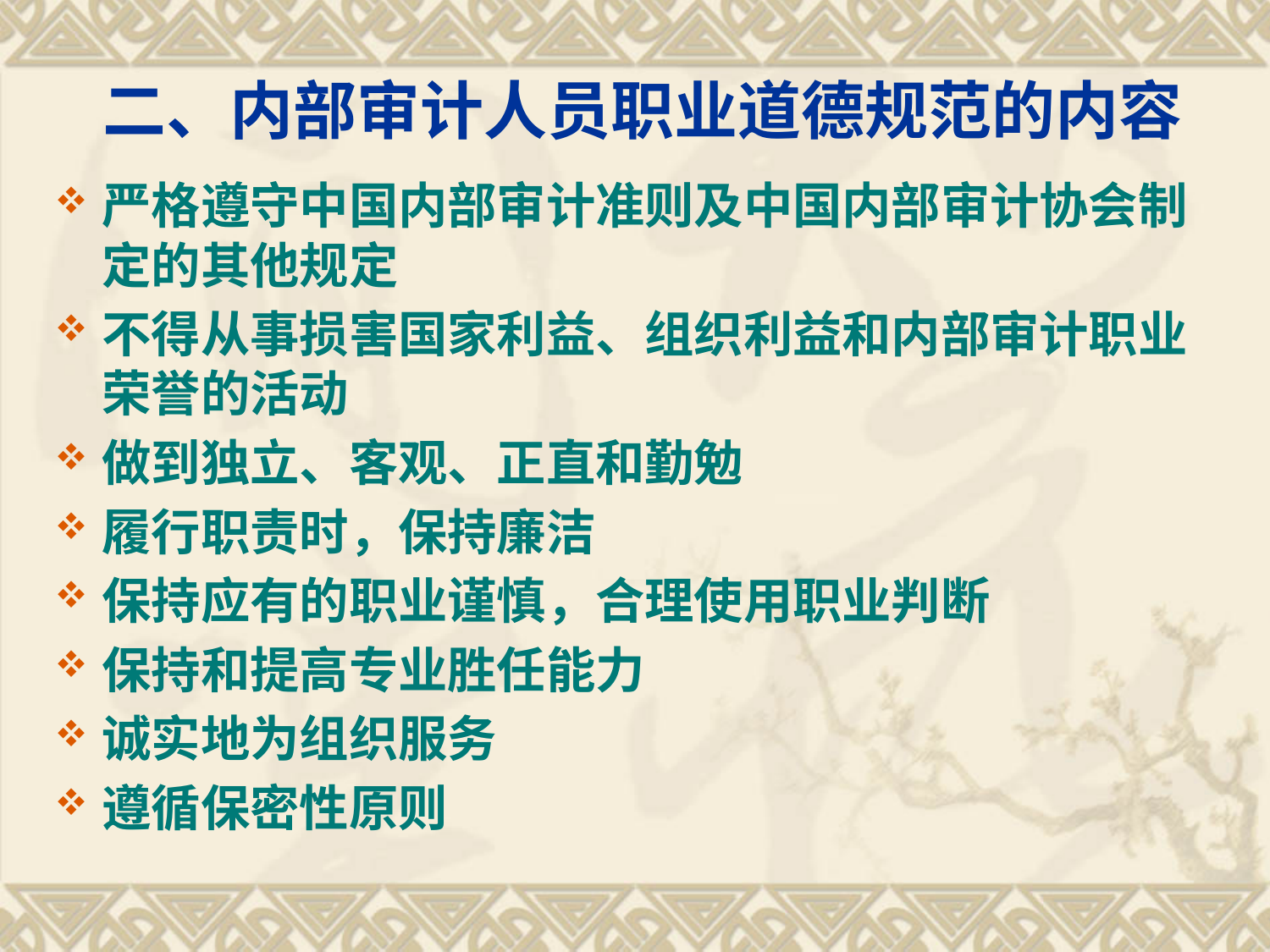

# 二、内部审计人员职业道德规范的内容
严格遵守中国内部审计准则及中国内部审计协会制定的其他规定
不得从事损害国家利益、组织利益和内部审计职业荣誉的活动
做到独立、客观、正直和勤勉
履行职责时，保持廉洁
保持应有的职业谨慎，合理使用职业判断
保持和提高专业胜任能力
诚实地为组织服务
遵循保密性原则